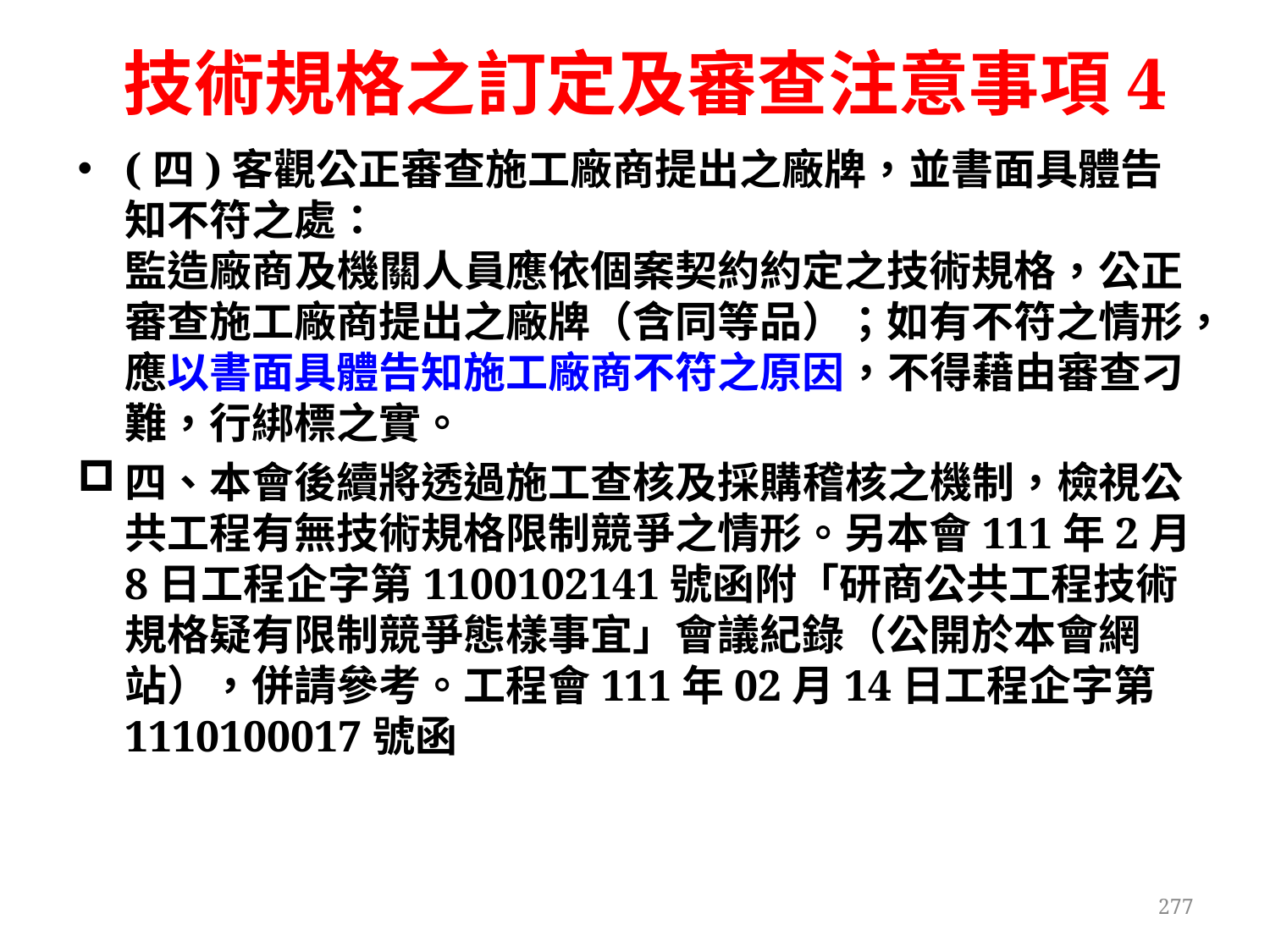

# 技術規格之訂定及審查注意事項4
(四)客觀公正審查施工廠商提出之廠牌，並書面具體告知不符之處：
監造廠商及機關人員應依個案契約約定之技術規格，公正審查施工廠商提出之廠牌（含同等品）；如有不符之情形，應以書面具體告知施工廠商不符之原因，不得藉由審查刁難，行綁標之實。
四、本會後續將透過施工查核及採購稽核之機制，檢視公共工程有無技術規格限制競爭之情形。另本會111年2月8日工程企字第1100102141號函附「研商公共工程技術規格疑有限制競爭態樣事宜」會議紀錄（公開於本會網站），併請參考。工程會111年02月14日工程企字第1110100017號函
277